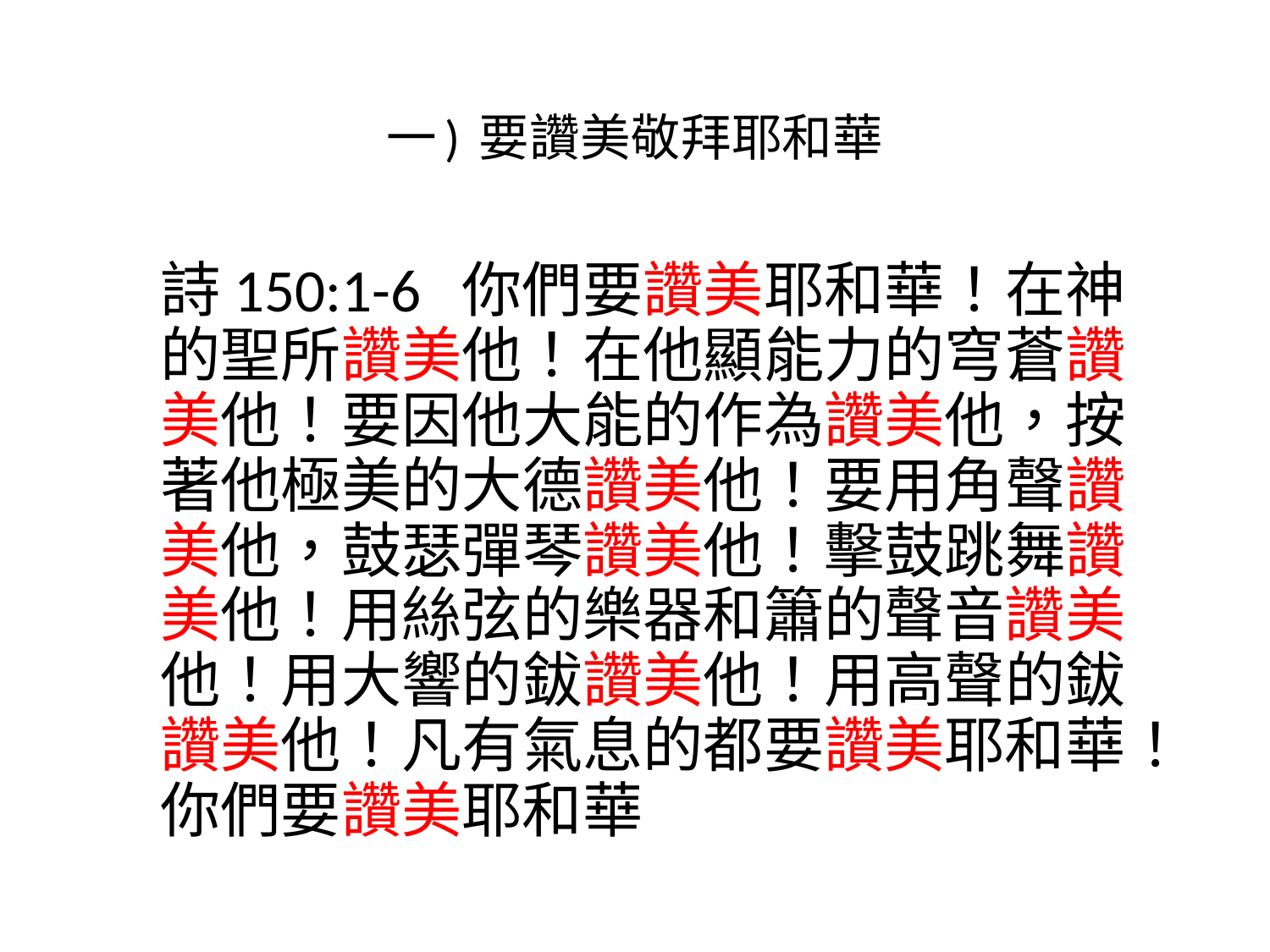

# 一) 要讚美敬拜耶和華
詩150:1-6  你們要讚美耶和華！在神的聖所讚美他！在他顯能力的穹蒼讚美他！要因他大能的作為讚美他，按著他極美的大德讚美他！要用角聲讚美他，鼓瑟彈琴讚美他！擊鼓跳舞讚美他！用絲弦的樂器和簫的聲音讚美他！用大響的鈸讚美他！用高聲的鈸讚美他！凡有氣息的都要讚美耶和華！你們要讚美耶和華